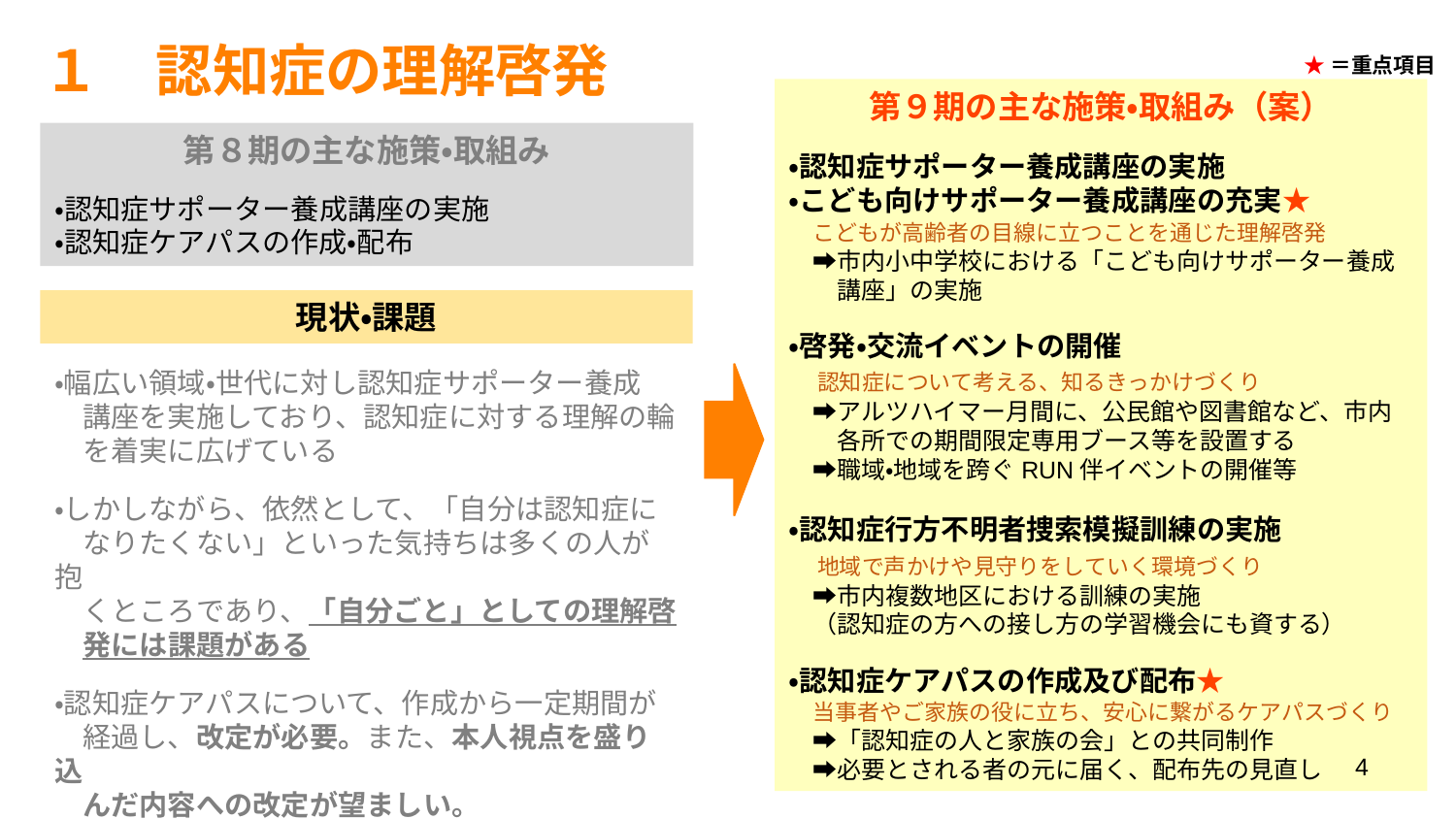

１　認知症の理解啓発
★＝重点項目
第９期の主な施策・取組み（案）

・認知症サポーター養成講座の実施
・こども向けサポーター養成講座の充実★
　こどもが高齢者の目線に立つことを通じた理解啓発
　➡市内小中学校における「こども向けサポーター養成
　　講座」の実施

・啓発・交流イベントの開催
　認知症について考える、知るきっかけづくり
　➡アルツハイマー月間に、公民館や図書館など、市内
　　各所での期間限定専用ブース等を設置する
　➡職域・地域を跨ぐRUN伴イベントの開催等

・認知症行方不明者捜索模擬訓練の実施
　地域で声かけや見守りをしていく環境づくり
　➡市内複数地区における訓練の実施
　（認知症の方への接し方の学習機会にも資する）

・認知症ケアパスの作成及び配布★
　当事者やご家族の役に立ち、安心に繋がるケアパスづくり
　➡「認知症の人と家族の会」との共同制作
　➡必要とされる者の元に届く、配布先の見直し
第８期の主な施策・取組み

・認知症サポーター養成講座の実施
・認知症ケアパスの作成・配布
現状・課題
・幅広い領域・世代に対し認知症サポーター養成
　講座を実施しており、認知症に対する理解の輪
　を着実に広げている

・しかしながら、依然として、「自分は認知症に
　なりたくない」といった気持ちは多くの人が抱
　くところであり、「自分ごと」としての理解啓
　発には課題がある

・認知症ケアパスについて、作成から一定期間が
　経過し、改定が必要。また、本人視点を盛り込
　んだ内容への改定が望ましい。

4